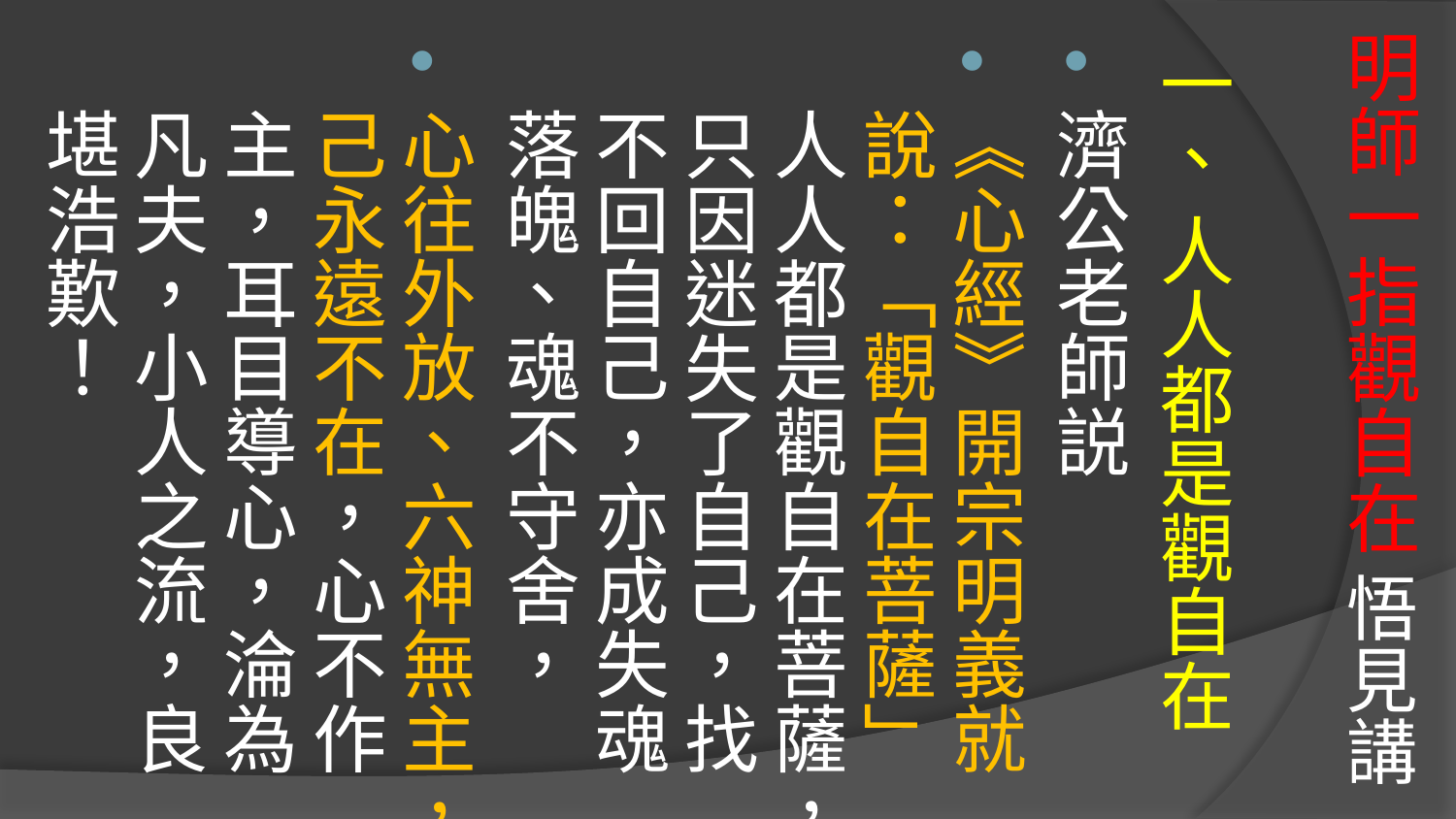

# 明師一指觀自在 悟見講
一、 人人都是觀自在
濟公老師説
《心經》開宗明義就說：「觀自在菩薩」人人都是觀自在菩薩，只因迷失了自己，找不回自己，亦成失魂落魄、魂不守舍，
心往外放、六神無主，己永遠不在，心不作主，耳目導心，淪為凡夫，小人之流，良堪浩歎！